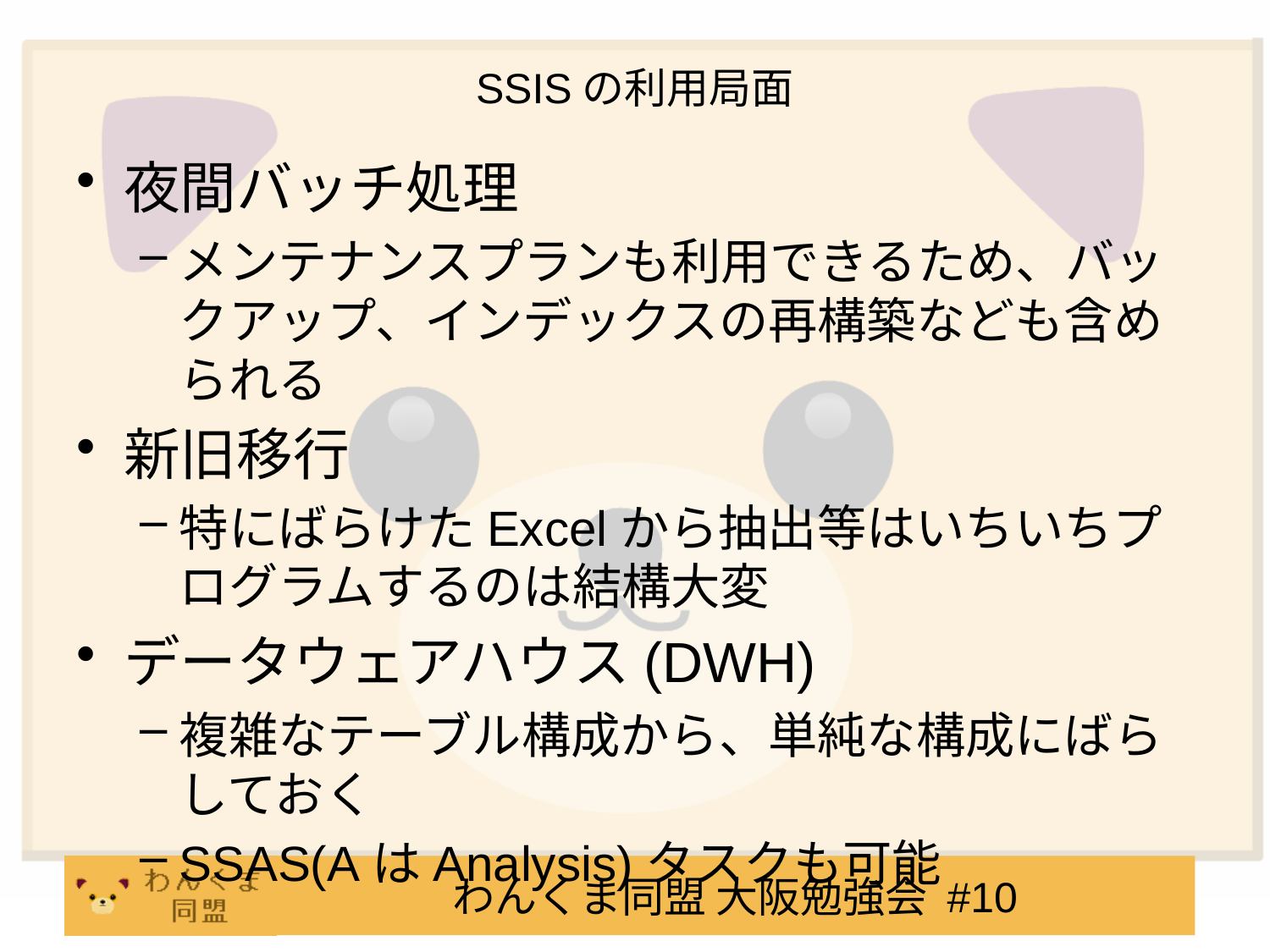

# SSISの利用局面
夜間バッチ処理
メンテナンスプランも利用できるため、バックアップ、インデックスの再構築なども含められる
新旧移行
特にばらけたExcelから抽出等はいちいちプログラムするのは結構大変
データウェアハウス(DWH)
複雑なテーブル構成から、単純な構成にばらしておく
SSAS(AはAnalysis)タスクも可能